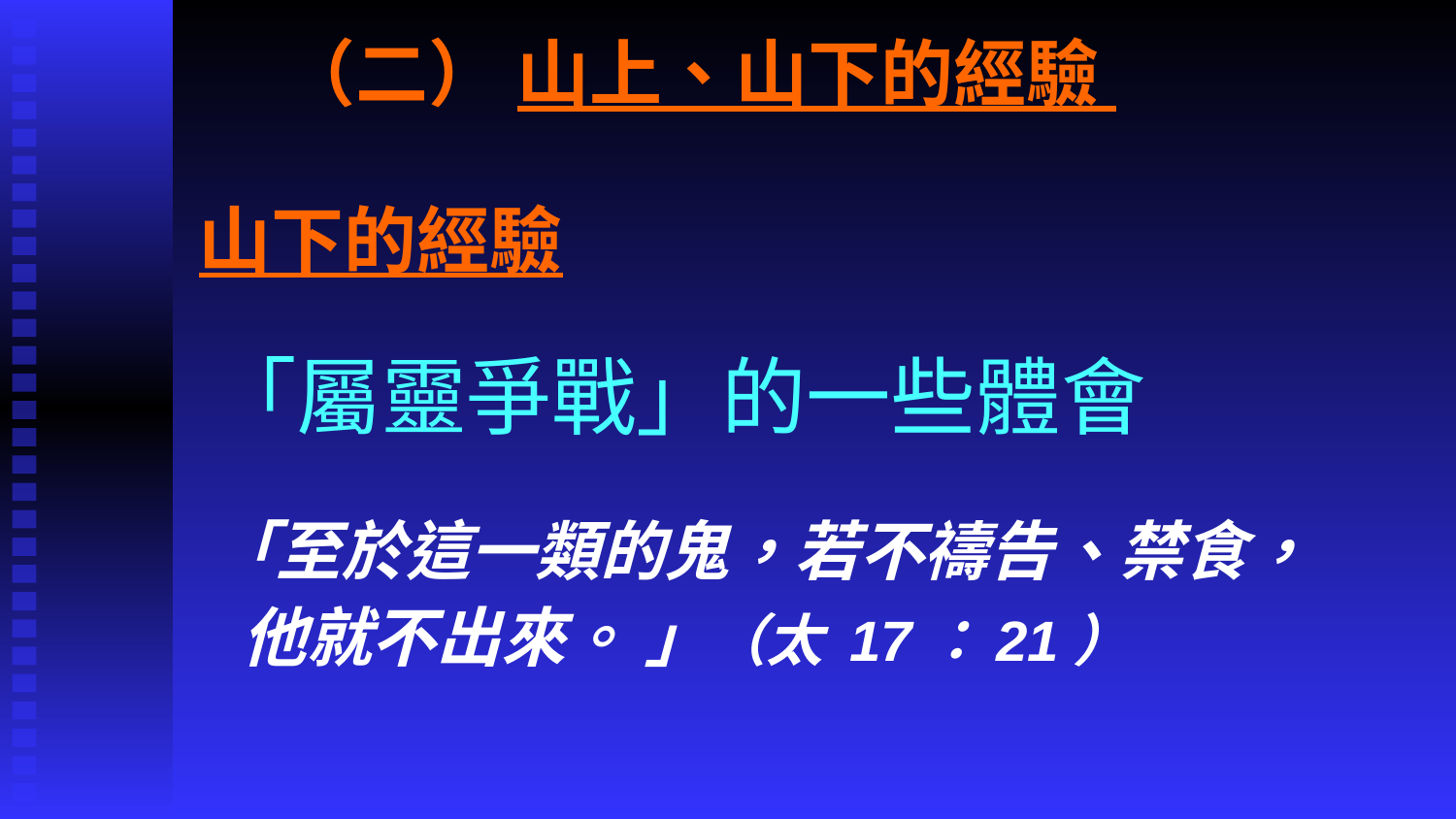

# （二） 山上、山下的經驗

       山下的經驗

	「屬靈爭戰」的一些體會

	「至於這一類的鬼，若不禱告、禁食，
	 他就不出來。 」（太 17：21）